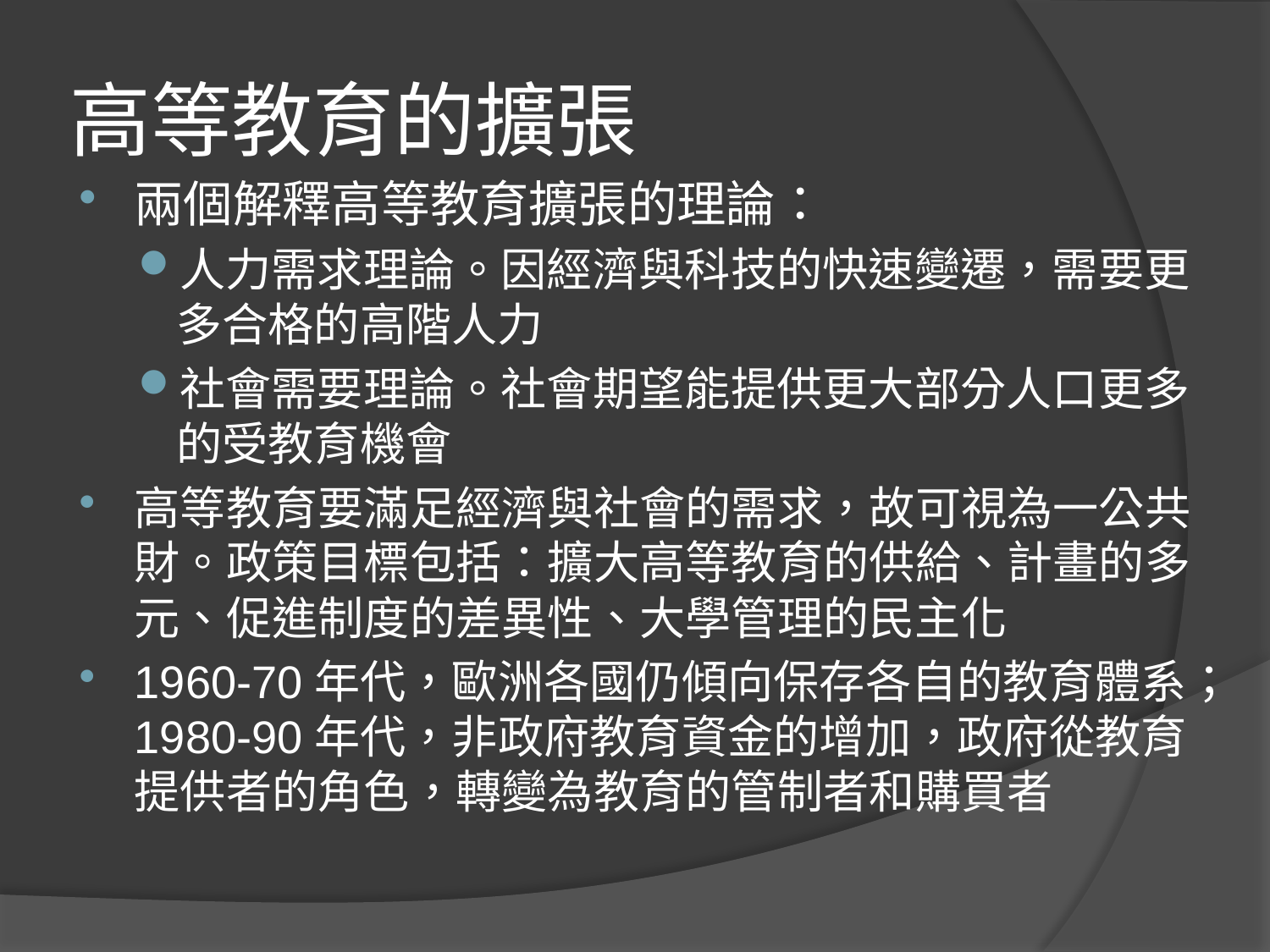

# 高等教育的擴張
兩個解釋高等教育擴張的理論：
人力需求理論。因經濟與科技的快速變遷，需要更多合格的高階人力
社會需要理論。社會期望能提供更大部分人口更多的受教育機會
高等教育要滿足經濟與社會的需求，故可視為一公共財。政策目標包括：擴大高等教育的供給、計畫的多元、促進制度的差異性、大學管理的民主化
1960-70年代，歐洲各國仍傾向保存各自的教育體系；1980-90年代，非政府教育資金的增加，政府從教育提供者的角色，轉變為教育的管制者和購買者